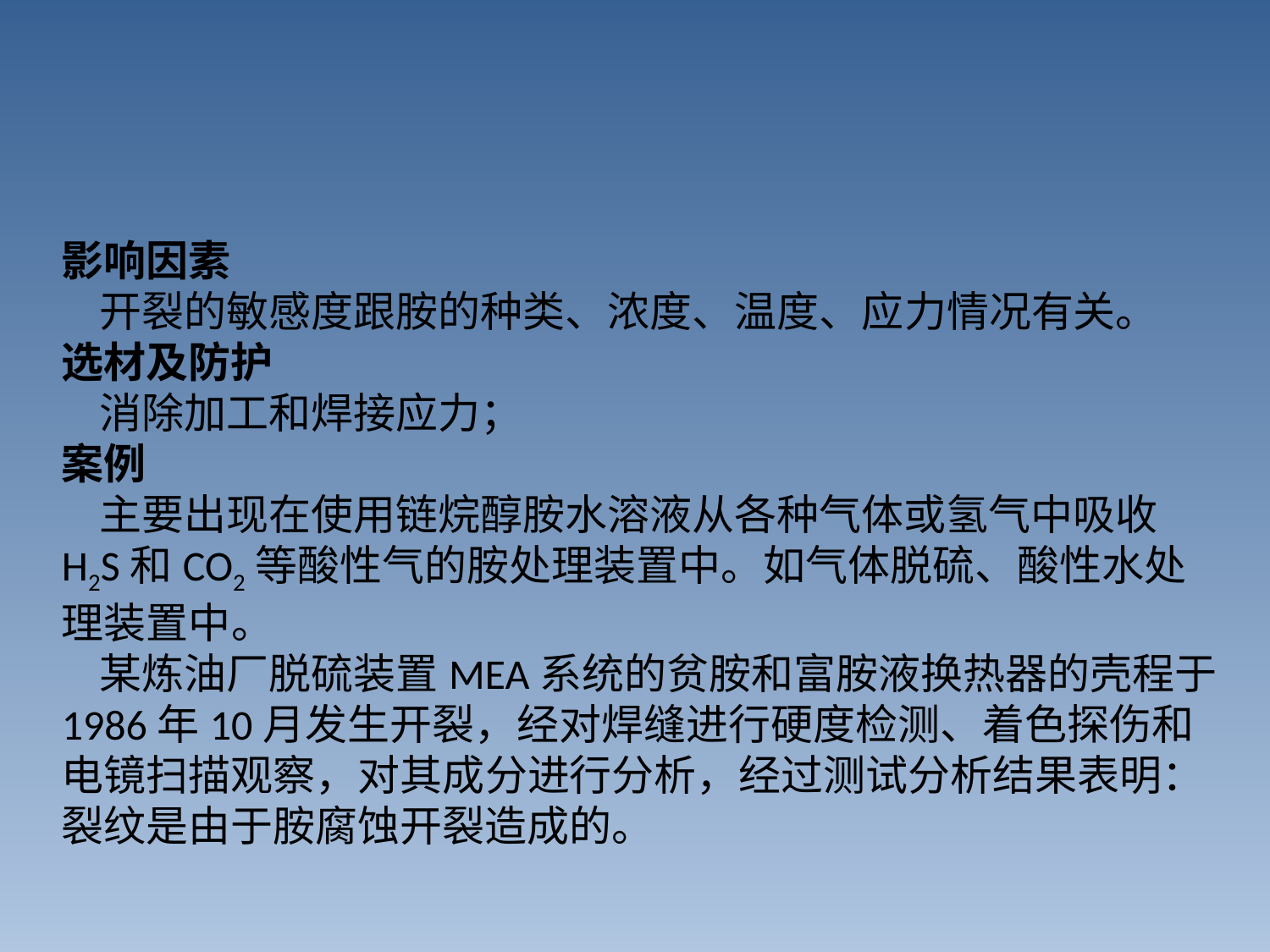

# 影响因素 开裂的敏感度跟胺的种类、浓度、温度、应力情况有关。 选材及防护 消除加工和焊接应力； 案例 主要出现在使用链烷醇胺水溶液从各种气体或氢气中吸收H2S和CO2等酸性气的胺处理装置中。如气体脱硫、酸性水处理装置中。 某炼油厂脱硫装置MEA系统的贫胺和富胺液换热器的壳程于1986年10月发生开裂，经对焊缝进行硬度检测、着色探伤和电镜扫描观察，对其成分进行分析，经过测试分析结果表明：裂纹是由于胺腐蚀开裂造成的。